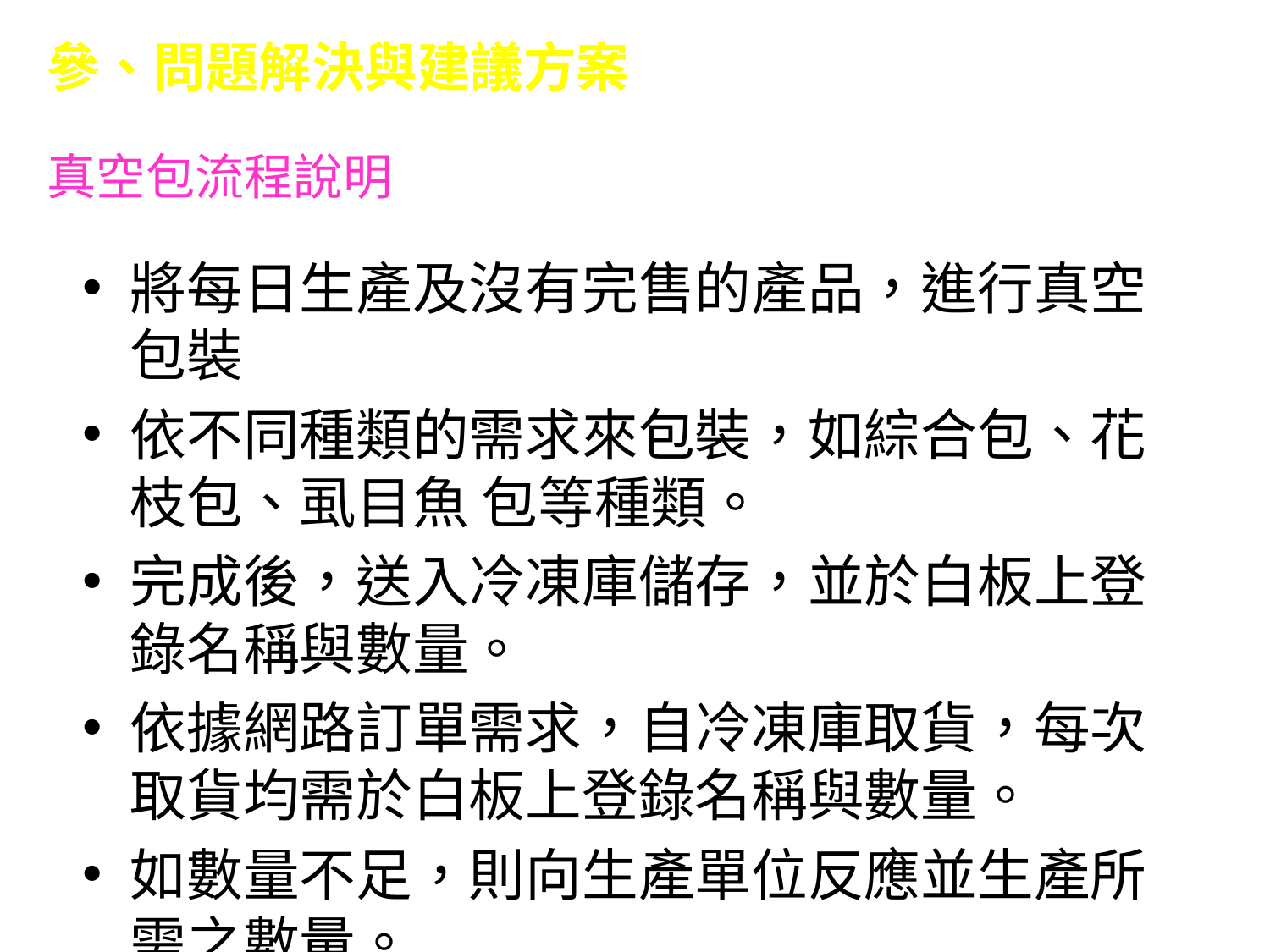

參、問題解決與建議方案
真空包流程說明
將每日生產及沒有完售的產品，進行真空包裝
依不同種類的需求來包裝，如綜合包、花枝包、虱目魚 包等種類。
完成後，送入冷凍庫儲存，並於白板上登錄名稱與數量。
依據網路訂單需求，自冷凍庫取貨，每次取貨均需於白板上登錄名稱與數量。
如數量不足，則向生產單位反應並生產所需之數量。